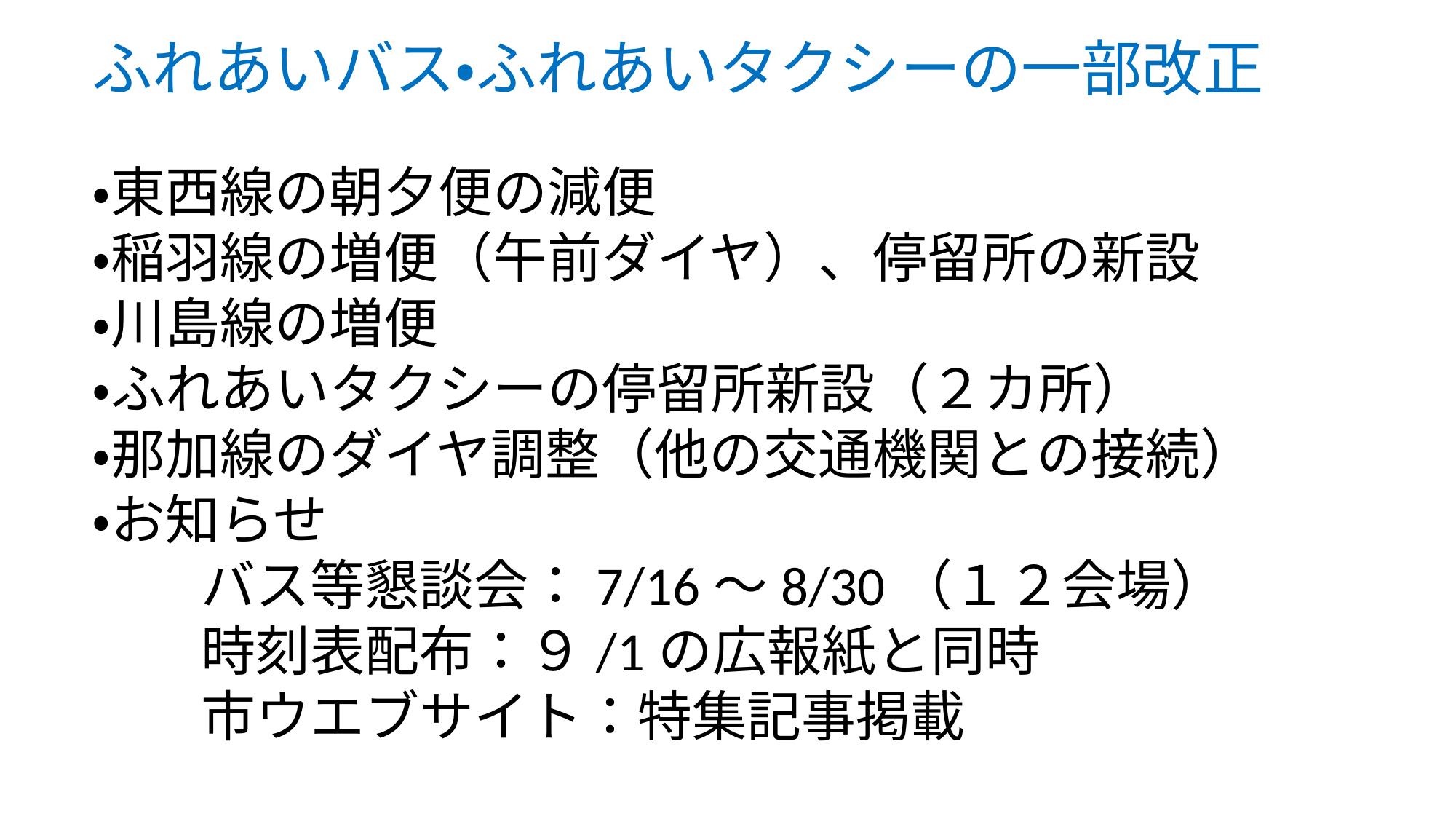

ふれあいバス・ふれあいタクシーの一部改正
・東西線の朝夕便の減便
・稲羽線の増便（午前ダイヤ）、停留所の新設
・川島線の増便
・ふれあいタクシーの停留所新設（２カ所）
・那加線のダイヤ調整（他の交通機関との接続）
・お知らせ
　　バス等懇談会：7/16～8/30（１２会場）
　　時刻表配布：９/1の広報紙と同時
　　市ウエブサイト：特集記事掲載